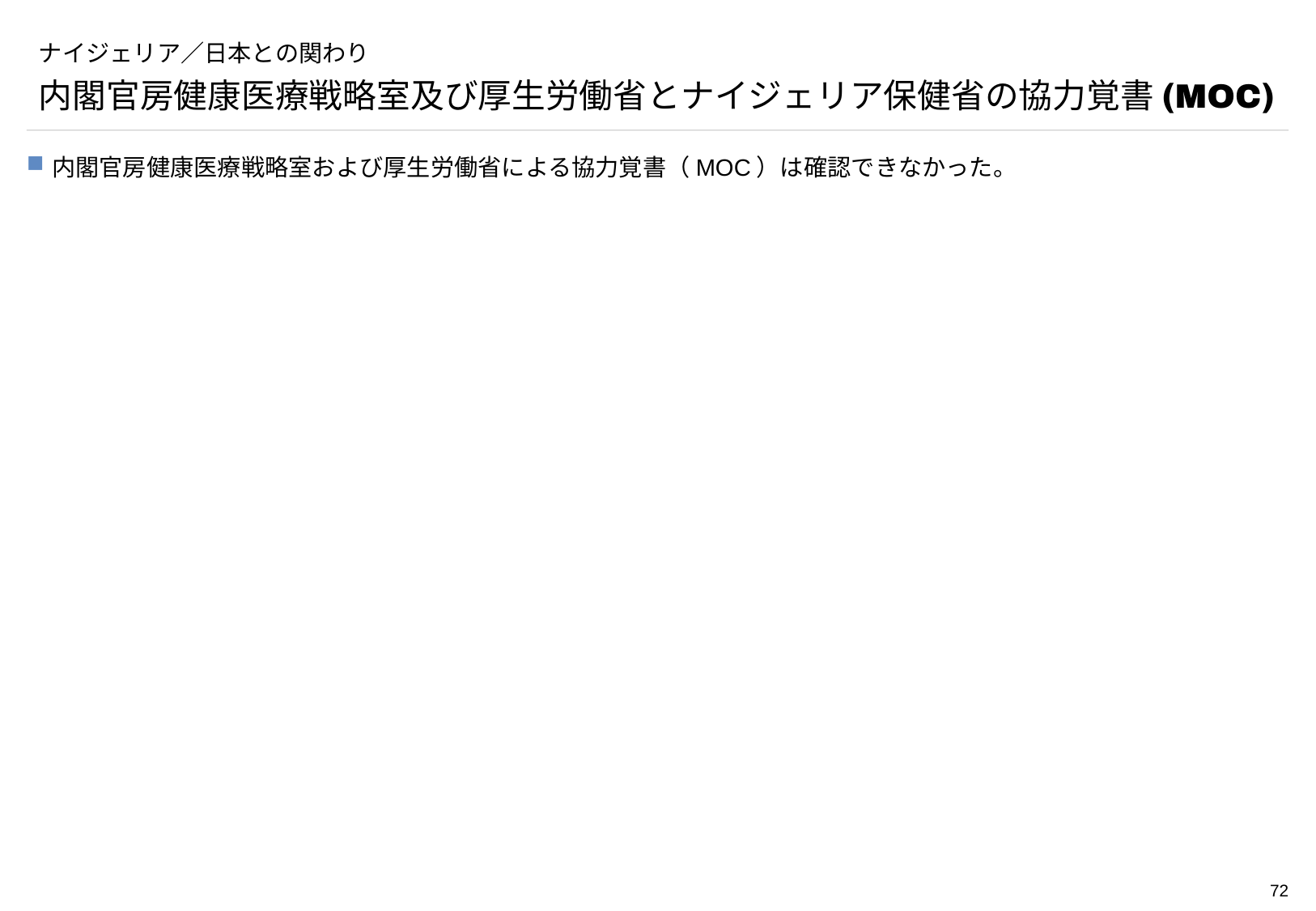

# ナイジェリア／日本との関わり
内閣官房健康医療戦略室及び厚生労働省とナイジェリア保健省の協力覚書(MOC)
内閣官房健康医療戦略室および厚生労働省による協力覚書（MOC）は確認できなかった。